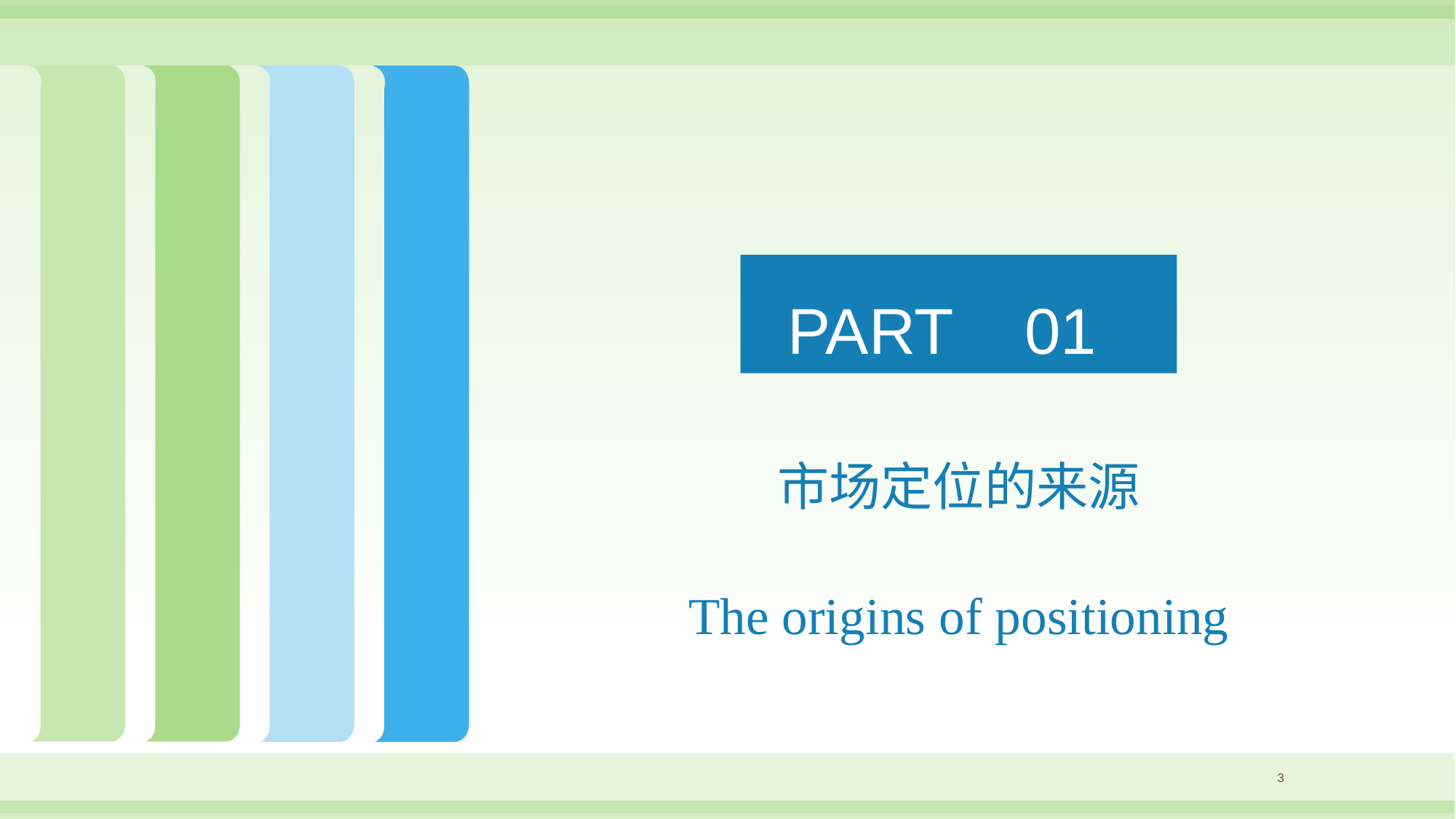

# PART    01

市场定位的来源
The origins of positioning

3